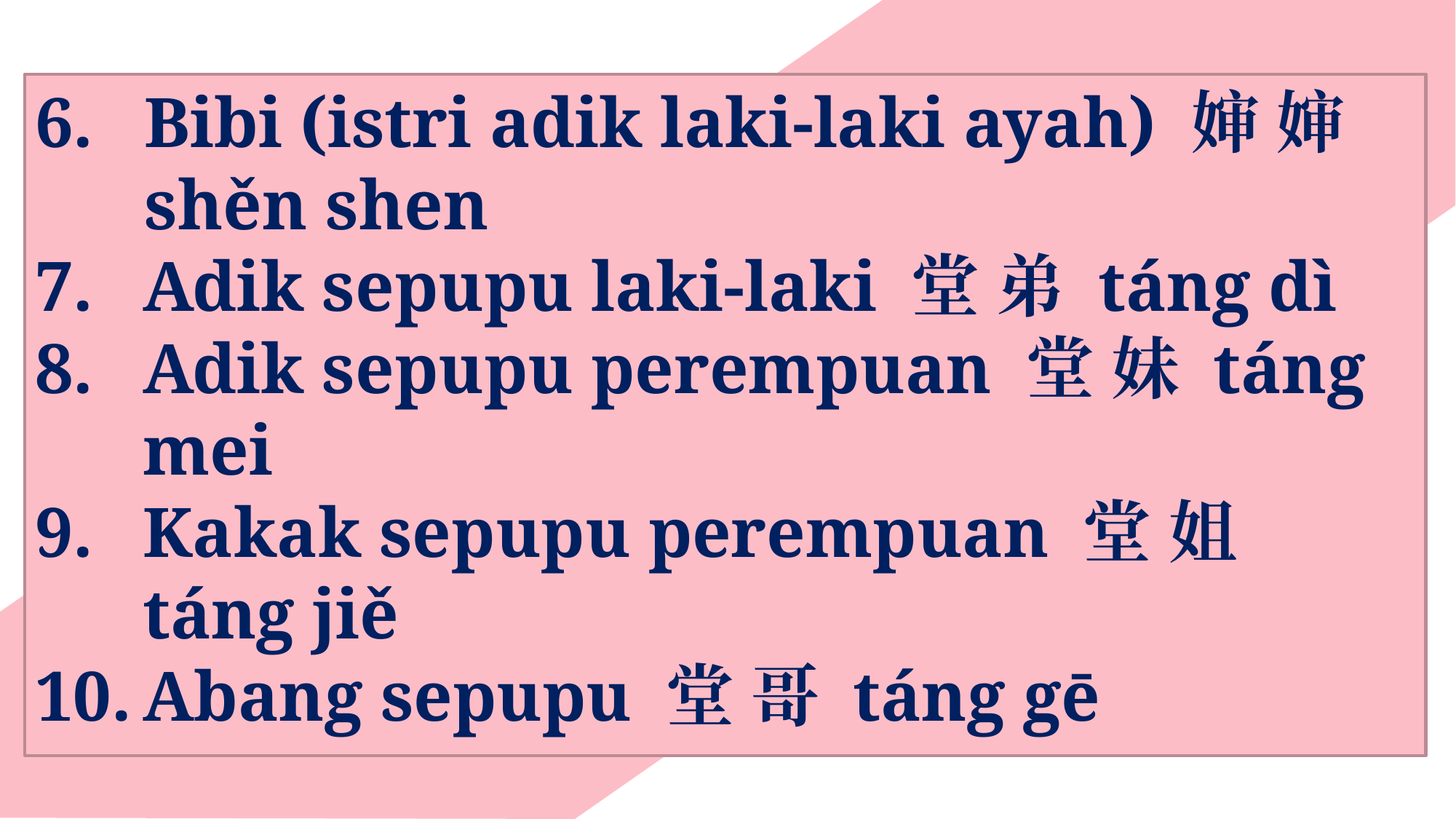

Bibi (istri adik laki-laki ayah) 婶 婶 shěn shen
Adik sepupu laki-laki 堂 弟 táng dì
Adik sepupu perempuan 堂 妹 táng mei
Kakak sepupu perempuan 堂 姐 táng jiě
Abang sepupu 堂 哥 táng gē